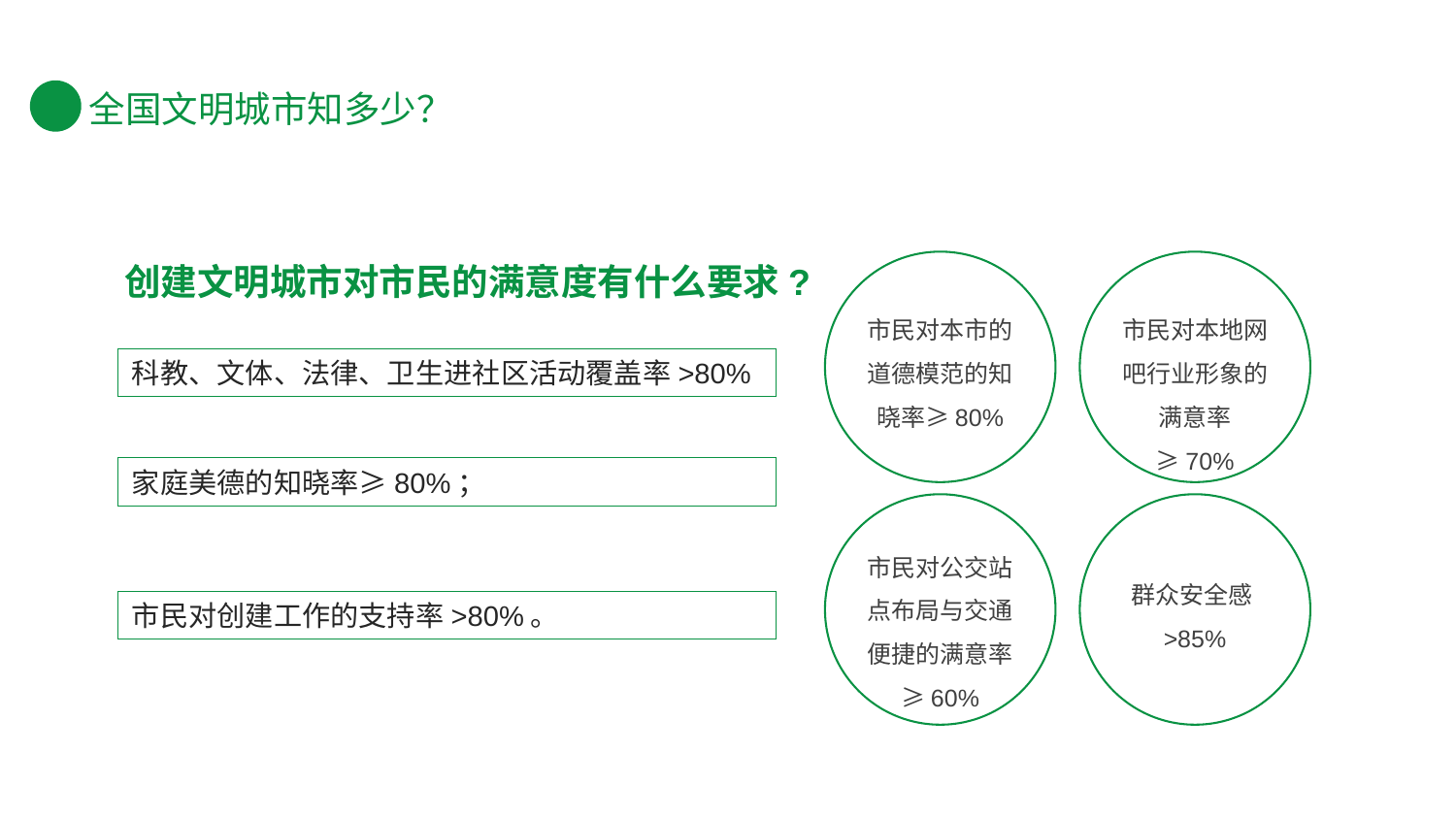

创建文明城市对市民的满意度有什么要求?

市民对本市的道德模范的知晓率≥80%

市民对本地网吧行业形象的满意率≥70%
科教、文体、法律、卫生进社区活动覆盖率>80%
家庭美德的知晓率≥80%；

市民对公交站点布局与交通便捷的满意率≥60%

群众安全感>85%
市民对创建工作的支持率>80%。